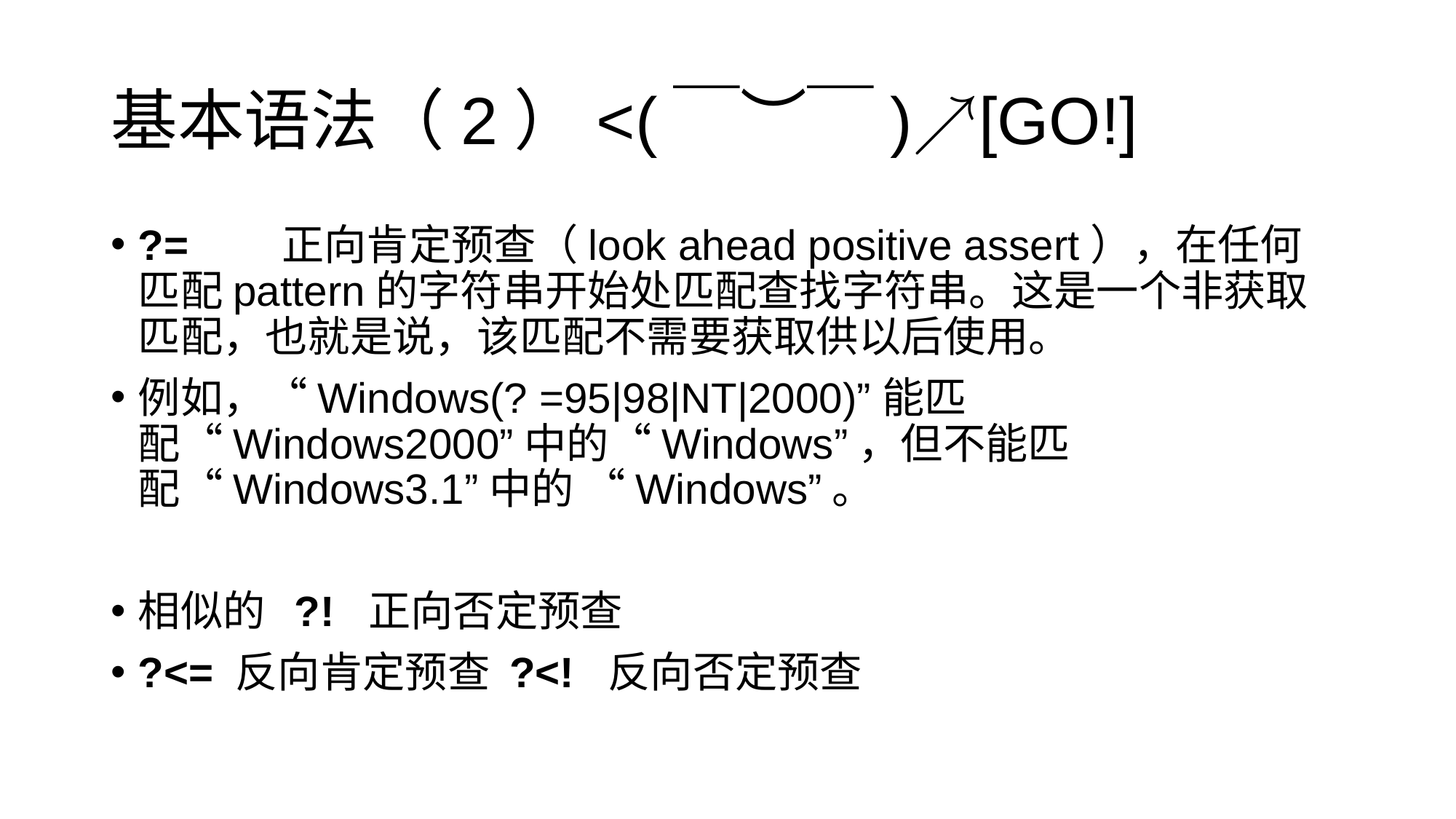

# 基本语法（2）<(￣︶￣)↗[GO!]
?=       正向肯定预查（look ahead positive assert），在任何匹配pattern的字符串开始处匹配查找字符串。这是一个非获取匹配，也就是说，该匹配不需要获取供以后使用。
例如，“Windows(? =95|98|NT|2000)”能匹配“Windows2000”中的“Windows”，但不能匹配“Windows3.1”中的 “Windows”。

相似的  ?!  正向否定预查
?<= 反向肯定预查 ?<!  反向否定预查